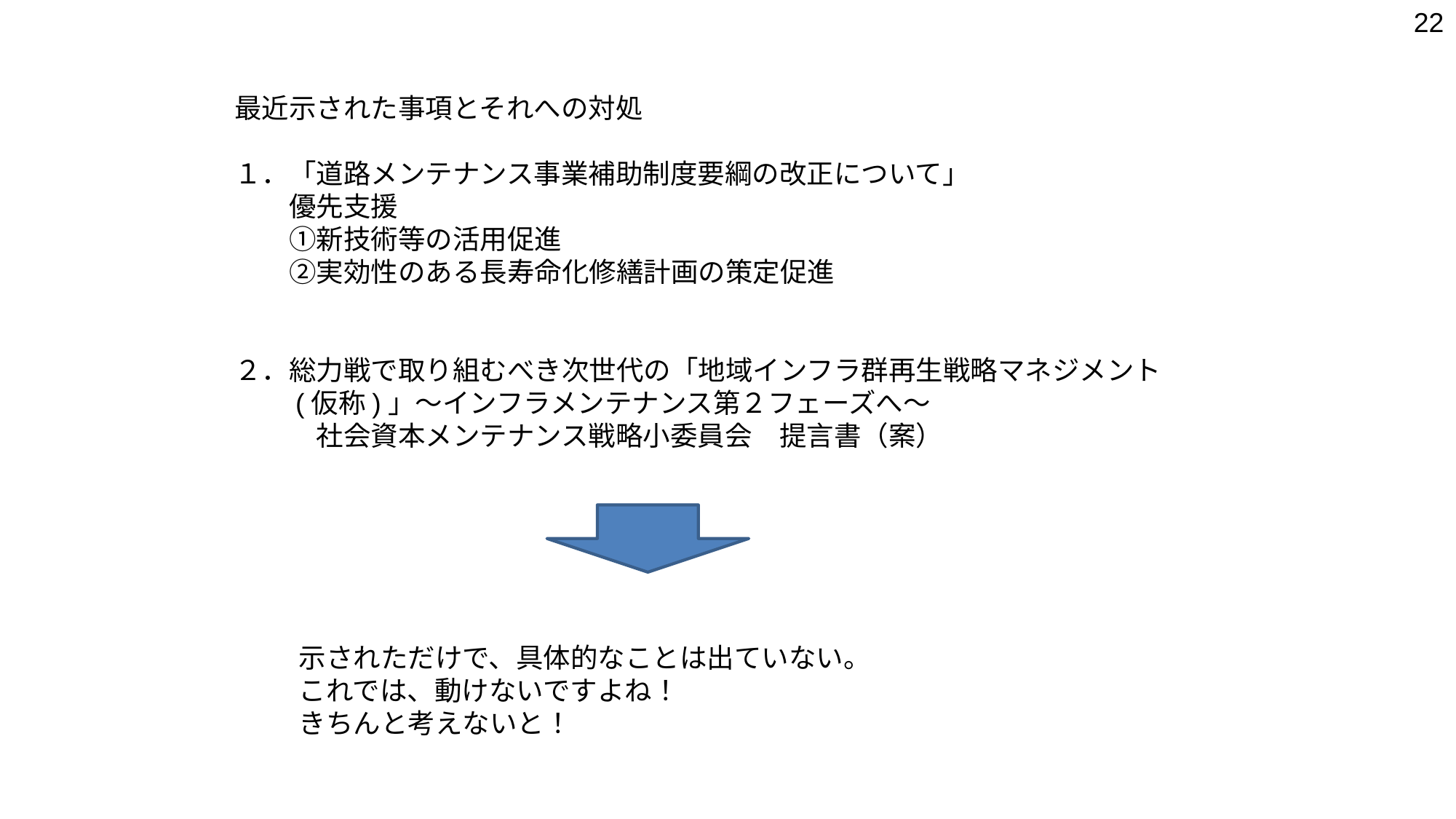

22
最近示された事項とそれへの対処

１．「道路メンテナンス事業補助制度要綱の改正について」
　　優先支援
　　①新技術等の活用促進
　　②実効性のある長寿命化修繕計画の策定促進

２．総力戦で取り組むべき次世代の「地域インフラ群再生戦略マネジメント
　　(仮称)」～インフラメンテナンス第２フェーズへ～
　　　社会資本メンテナンス戦略小委員会　提言書（案）

示されただけで、具体的なことは出ていない。
これでは、動けないですよね！
きちんと考えないと！